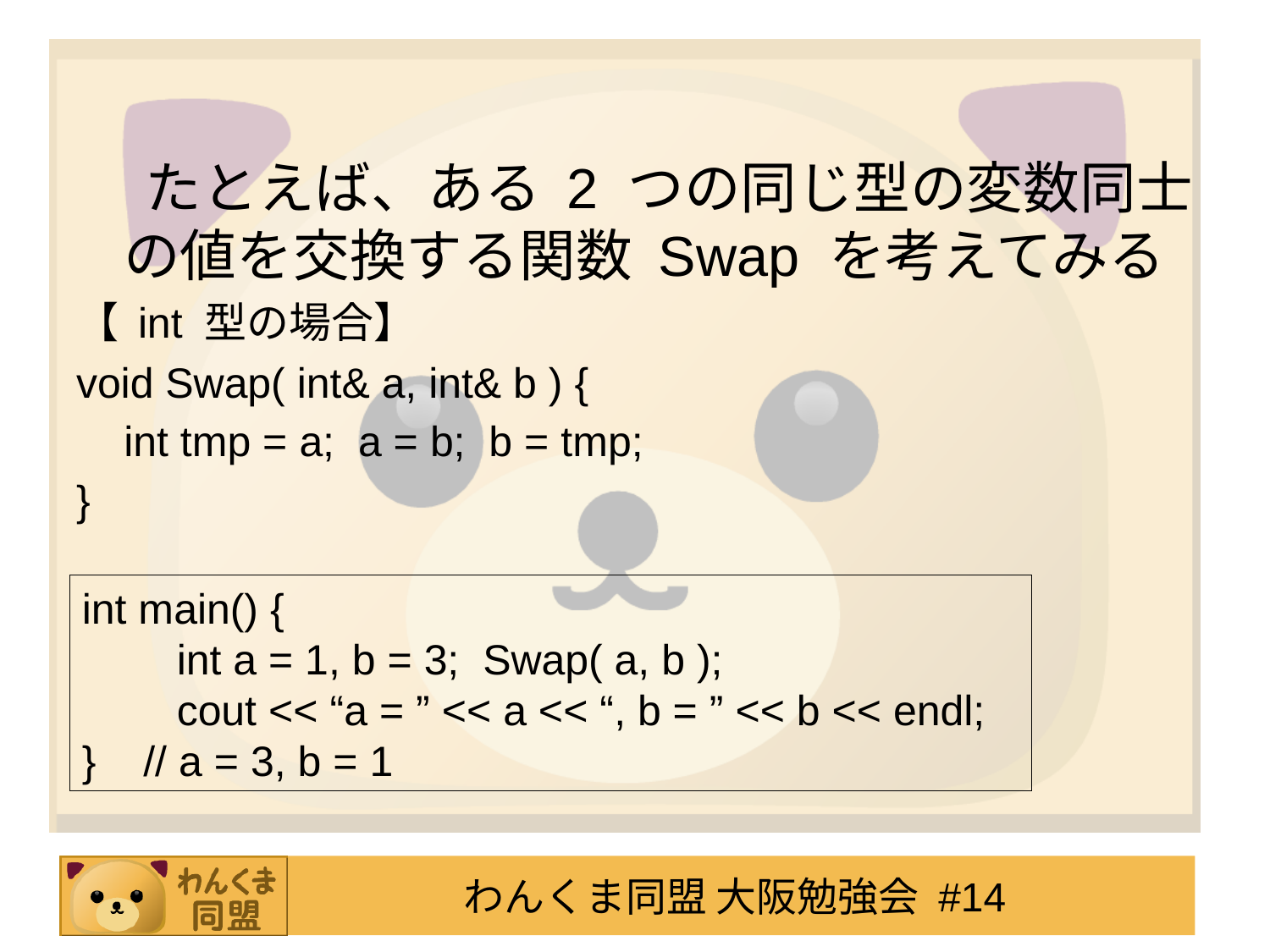

#
　 たとえば、ある 2 つの同じ型の変数同士の値を交換する関数 Swap を考えてみる
【 int 型の場合】
void Swap( int& a, int& b ) {
	int tmp = a;  a = b;  b = tmp;
}
int main() {
　　int a = 1, b = 3;  Swap( a, b );
　　cout << “a = ” << a << “, b = ” << b << endl;
}    // a = 3, b = 1